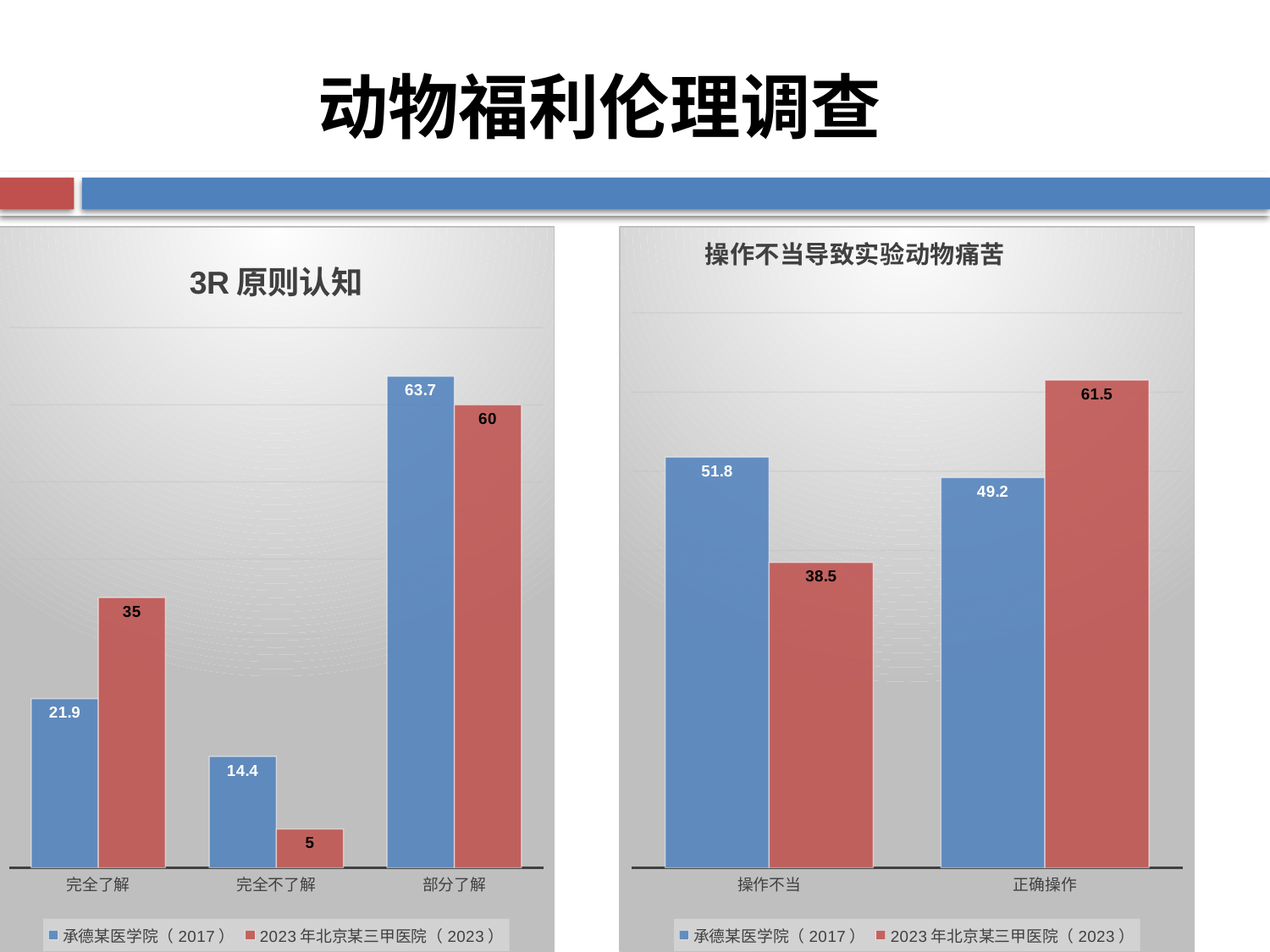

动物福利伦理调查

### Chart: 3R原则认知

| Category | 承德某医学院（2017） | 2023年北京某三甲医院（2023） |
|---|---|---|
| 完全了解 | 21.9 | 35.0 |
| 完全不了解 | 14.4 | 5.0 |
| 部分了解 | 63.7 | 60.0 |

### Chart: 操作不当导致实验动物痛苦

| Category | 承德某医学院（2017） | 2023年北京某三甲医院（2023） |
|---|---|---|
| 操作不当 | 51.8 | 38.5 |
| 正确操作 | 49.2 | 61.5 |